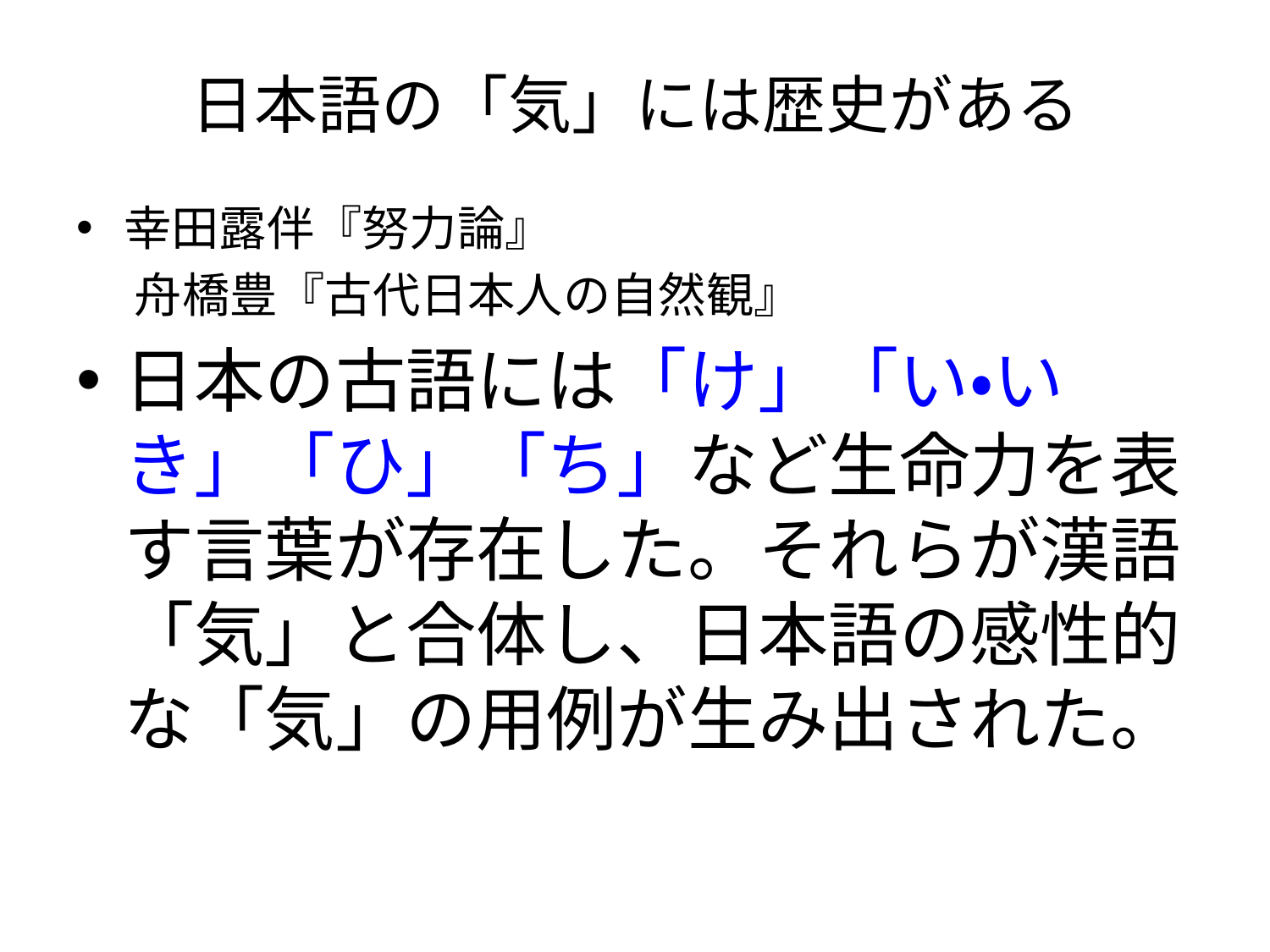

# 日本語の「気」には歴史がある
幸田露伴『努力論』
　 舟橋豊『古代日本人の自然観』
日本の古語には「け」「い・いき」「ひ」「ち」など生命力を表す言葉が存在した。それらが漢語「気」と合体し、日本語の感性的な「気」の用例が生み出された。